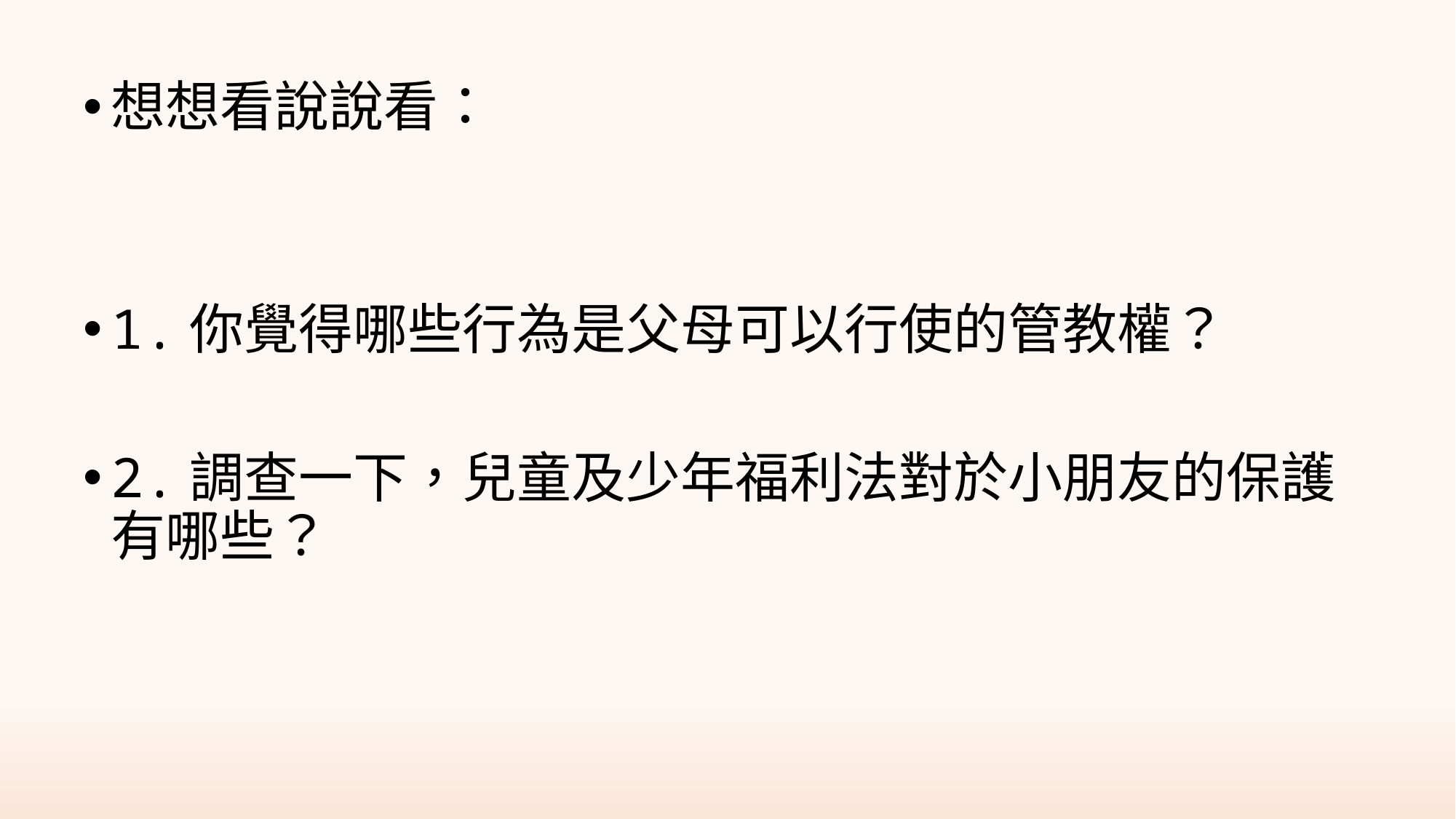

想想看說說看：

1.你覺得哪些行為是父母可以行使的管教權？

2.調查一下，兒童及少年福利法對於小朋友的保護有哪些？